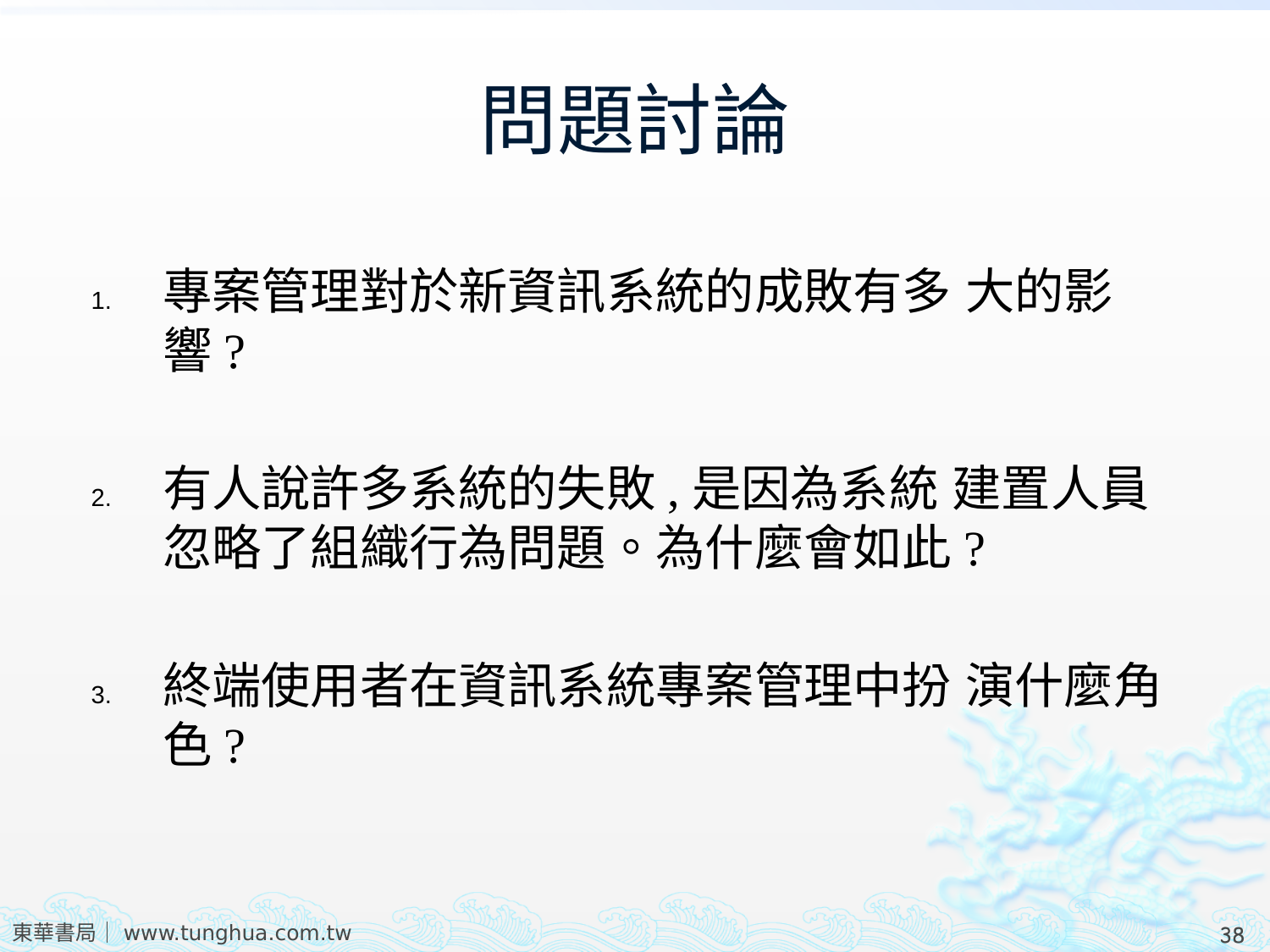

# 問題討論

專案管理對於新資訊系統的成敗有多 大的影響?

有人說許多系統的失敗,是因為系統 建置人員忽略了組織行為問題。為什麼會如此?

終端使用者在資訊系統專案管理中扮 演什麼角色?